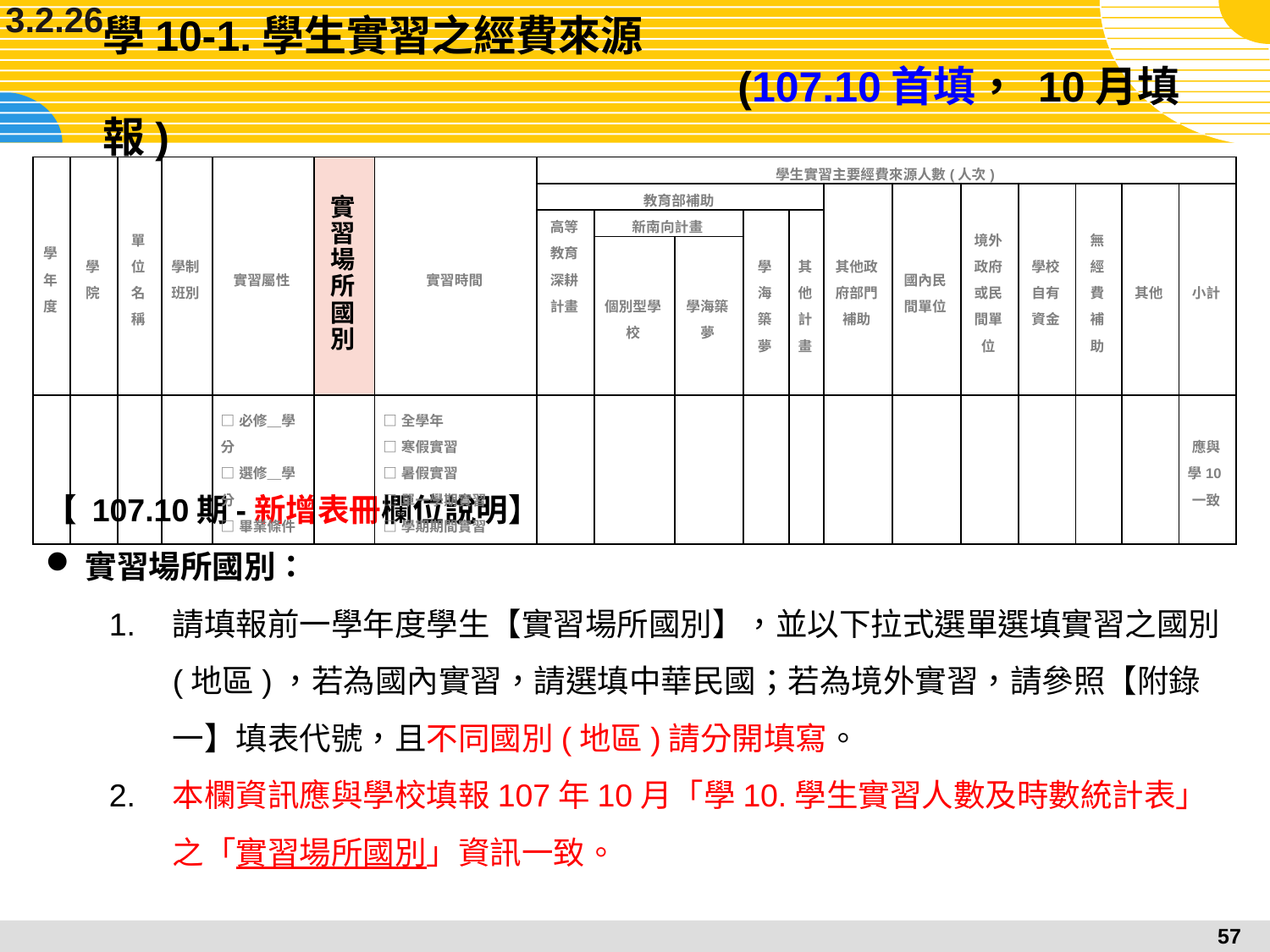

3.2.26
# 學10-1.學生實習之經費來源									(107.10首填， 10月填報)
| 學年度 | 學院 | 單位名稱 | 學制班別 | 實習屬性 | 實習場所國別 | 實習時間 | 學生實習主要經費來源人數(人次) |  |  |  |  |  |  |  |  |  |  |  |
| --- | --- | --- | --- | --- | --- | --- | --- | --- | --- | --- | --- | --- | --- | --- | --- | --- | --- | --- |
|  |  |  |  |  |  |  | 教育部補助 |  |  |  |  | 其他政府部門補助 | 國內民間單位 | 境外政府或民間單位 | 學校自有資金 | 無經費補助 | 其他 | 小計 |
|  |  |  |  |  |  |  | 高等教育深耕計畫 | 新南向計畫 |  | 學海築夢 | 其他計畫 |  |  |  |  |  |  |  |
|  |  |  |  |  |  |  |  | 個別型學校 | 學海築夢 |  |  |  |  |  |  |  |  |  |
|  |  |  |  | □必修＿學分 □選修＿學分 □畢業條件 |  | □全學年 □寒假實習 □暑假實習 □單一學期實習 □學期期間實習 |  |  |  |  |  |  |  |  |  |  |  | 應與學10一致 |
【 107.10期-新增表冊欄位說明】
實習場所國別：
請填報前一學年度學生【實習場所國別】，並以下拉式選單選填實習之國別(地區)，若為國內實習，請選填中華民國；若為境外實習，請參照【附錄一】填表代號，且不同國別(地區)請分開填寫。
本欄資訊應與學校填報107年10月「學10.學生實習人數及時數統計表」之「實習場所國別」資訊一致。